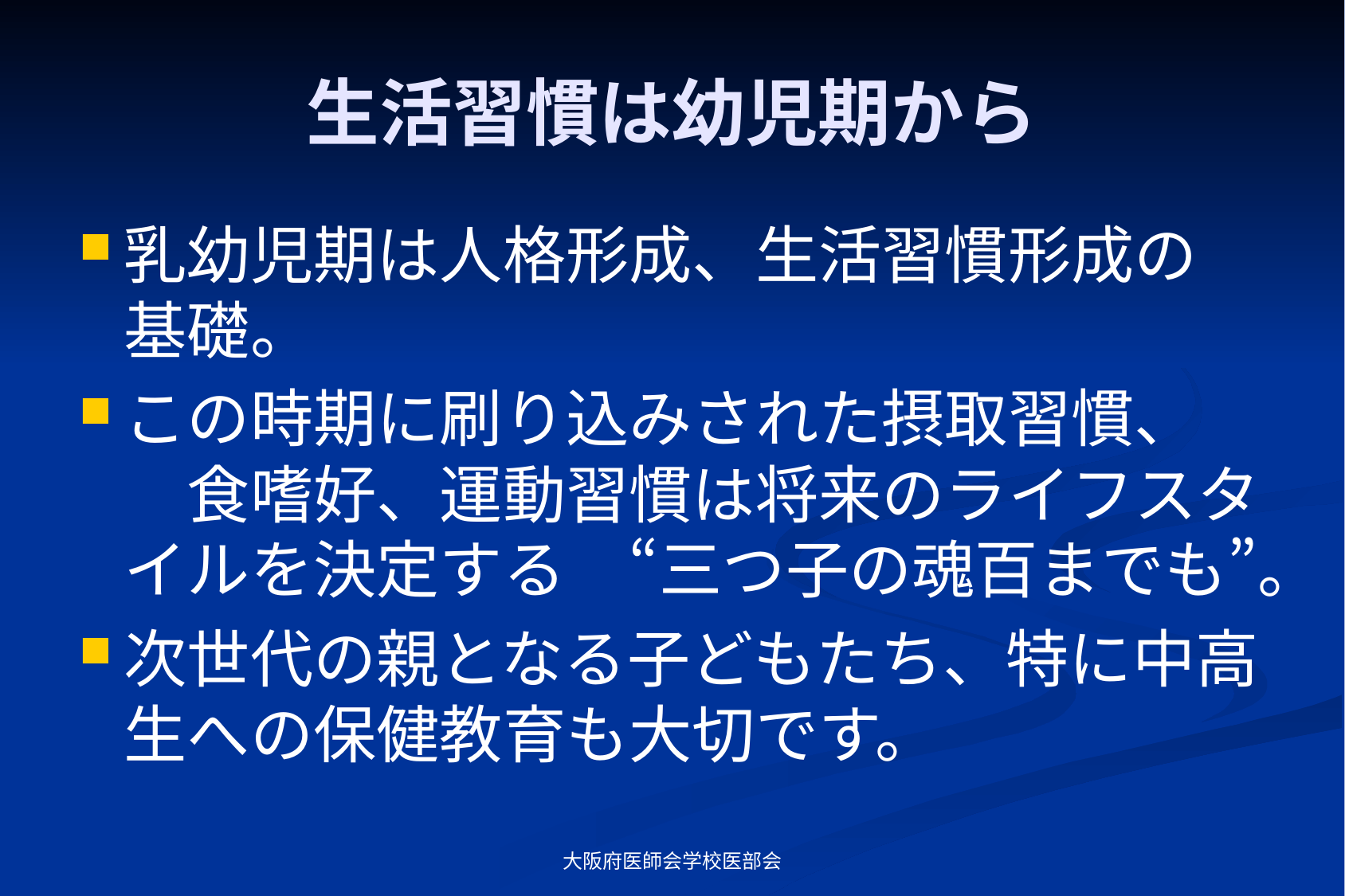

# 生活習慣は幼児期から
乳幼児期は人格形成、生活習慣形成の
基礎。
この時期に刷り込みされた摂取習慣、　　食嗜好、運動習慣は将来のライフスタイルを決定する　“三つ子の魂百までも”。
次世代の親となる子どもたち、特に中高生への保健教育も大切です。
大阪府医師会学校医部会